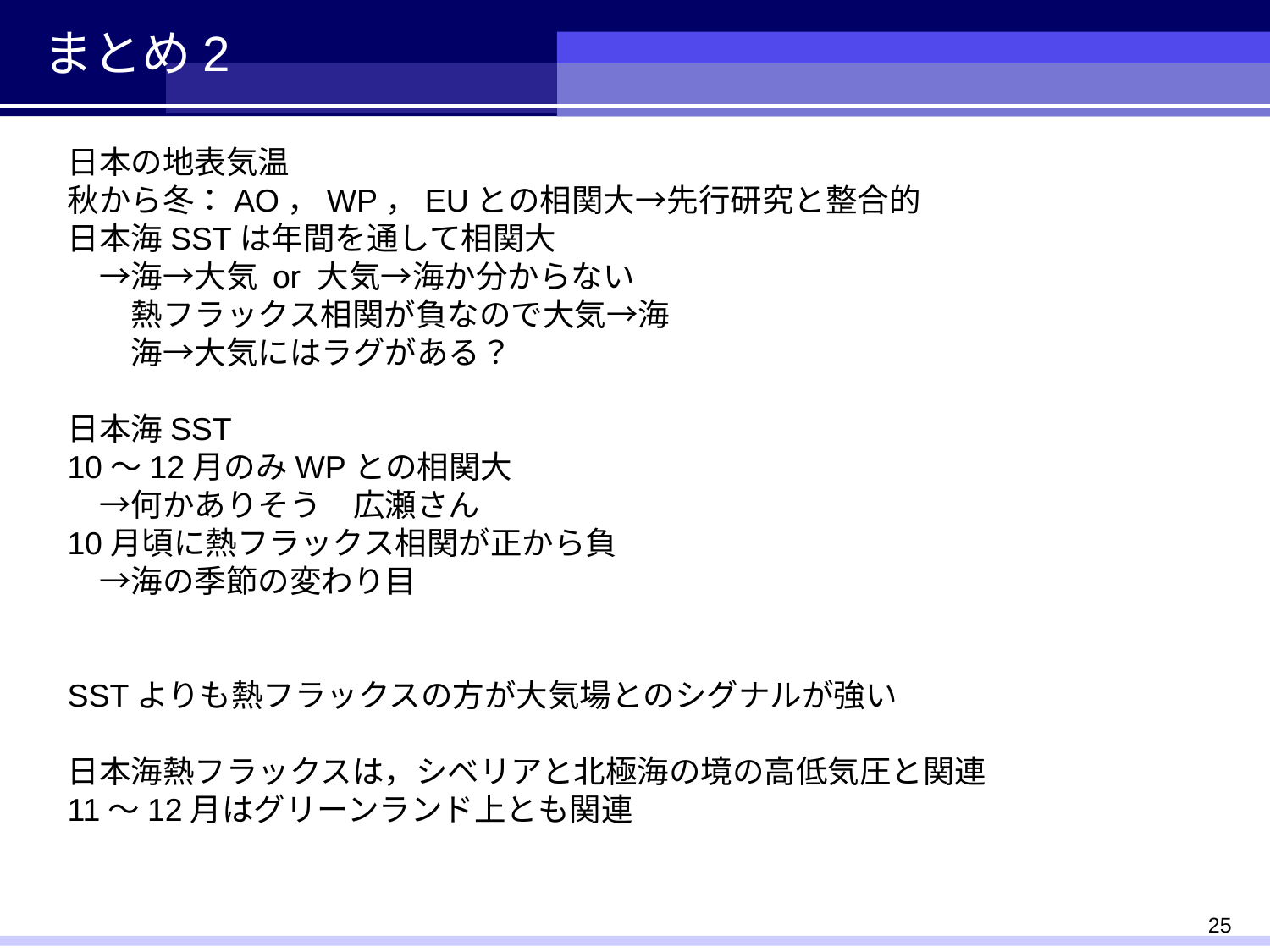

# まとめ2
日本の地表気温
秋から冬：AO，WP，EUとの相関大→先行研究と整合的
日本海SSTは年間を通して相関大
　→海→大気 or 大気→海か分からない
　　熱フラックス相関が負なので大気→海
　　海→大気にはラグがある？

日本海SST
10～12月のみWPとの相関大
　→何かありそう　広瀬さん
10月頃に熱フラックス相関が正から負
　→海の季節の変わり目

SSTよりも熱フラックスの方が大気場とのシグナルが強い

日本海熱フラックスは，シベリアと北極海の境の高低気圧と関連
11～12月はグリーンランド上とも関連
25